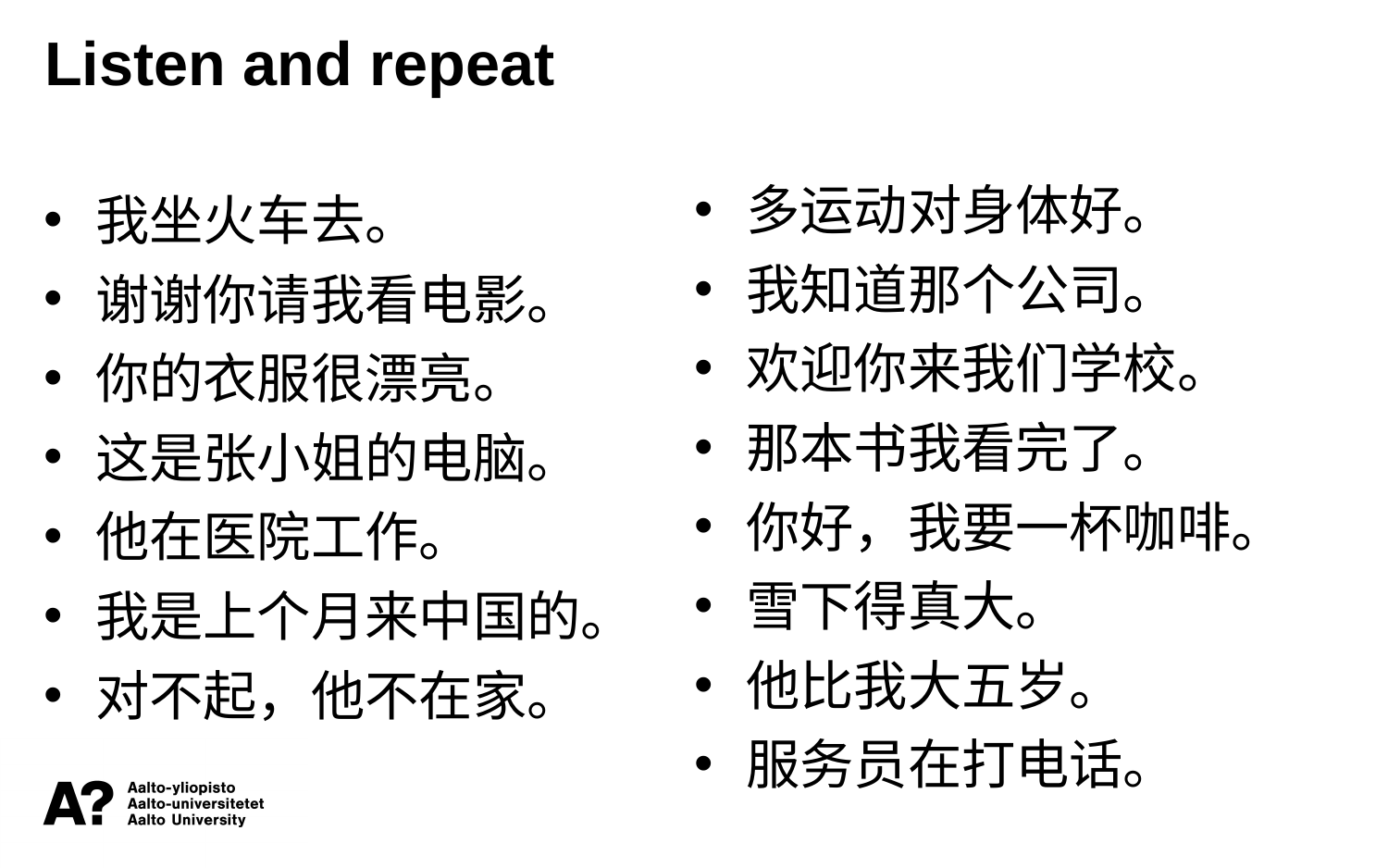

Listen and repeat
多运动对身体好。
我知道那个公司。
欢迎你来我们学校。
那本书我看完了。
你好，我要一杯咖啡。
雪下得真大。
他比我大五岁。
服务员在打电话。

我坐火车去。
谢谢你请我看电影。
你的衣服很漂亮。
这是张小姐的电脑。
他在医院工作。
我是上个月来中国的。
对不起，他不在家。